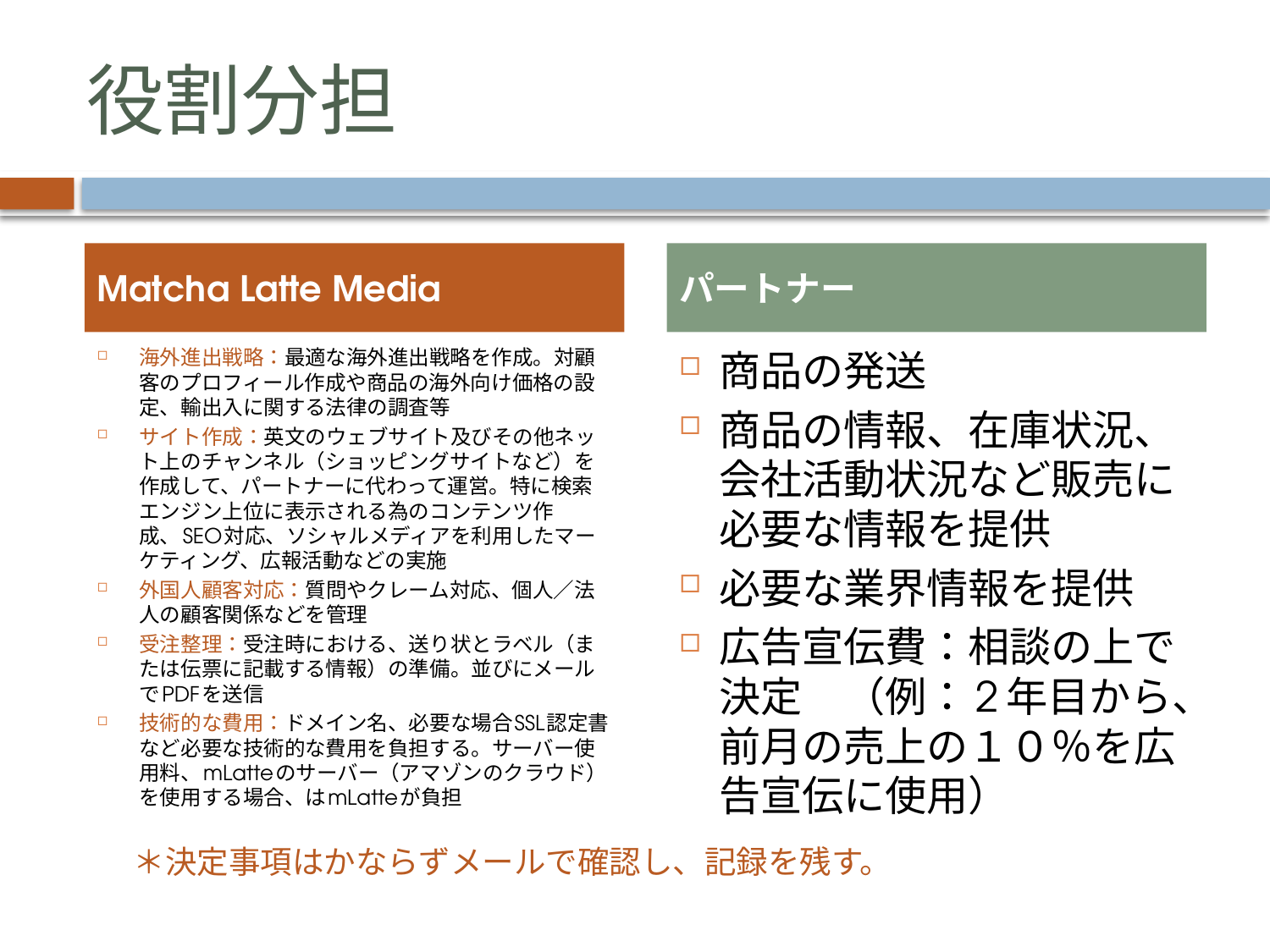

# 役割分担
Matcha Latte Media
パートナー
海外進出戦略：最適な海外進出戦略を作成。対顧客のプロフィール作成や商品の海外向け価格の設定、輸出入に関する法律の調査等
サイト作成：英文のウェブサイト及びその他ネット上のチャンネル（ショッピングサイトなど）を作成して、パートナーに代わって運営。特に検索エンジン上位に表示される為のコンテンツ作成、SEO対応、ソシャルメディアを利用したマーケティング、広報活動などの実施
外国人顧客対応：質問やクレーム対応、個人／法人の顧客関係などを管理
受注整理：受注時における、送り状とラベル（または伝票に記載する情報）の準備。並びにメールでPDFを送信
技術的な費用：ドメイン名、必要な場合SSL認定書など必要な技術的な費用を負担する。サーバー使用料、mLatteのサーバー（アマゾンのクラウド）を使用する場合、はmLatteが負担
商品の発送
商品の情報、在庫状況、会社活動状況など販売に必要な情報を提供
必要な業界情報を提供
広告宣伝費：相談の上で決定　（例：2年目から、前月の売上の１０％を広告宣伝に使用）
＊決定事項はかならずメールで確認し、記録を残す。